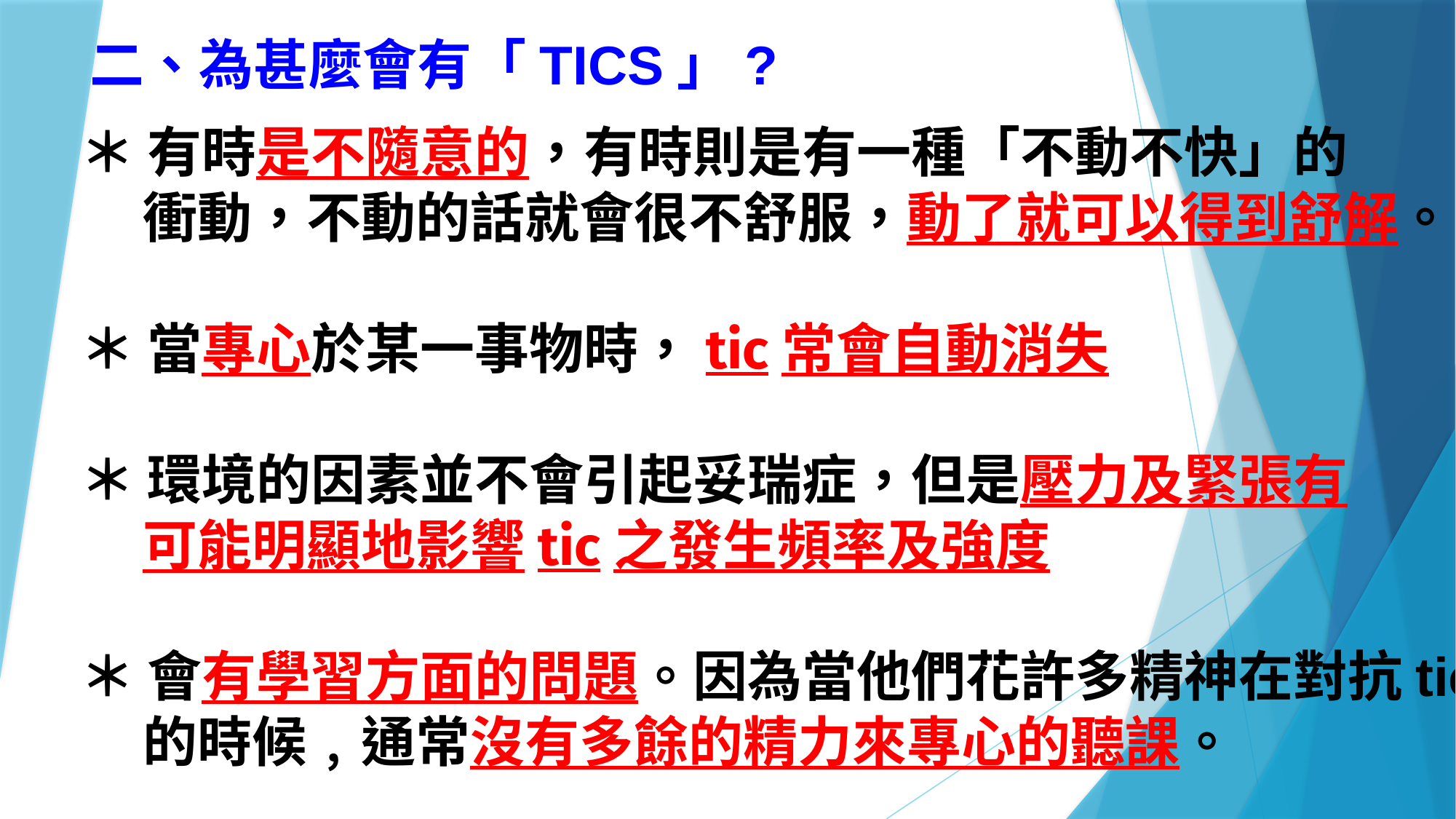

二、為甚麼會有「TICS」?
＊ 有時是不隨意的，有時則是有一種「不動不快」的
    衝動，不動的話就會很不舒服，動了就可以得到舒解。

＊ 當專心於某一事物時，tic常會自動消失

＊ 環境的因素並不會引起妥瑞症，但是壓力及緊張有
    可能明顯地影響tic之發生頻率及強度

＊ 會有學習方面的問題。因為當他們花許多精神在對抗tic
    的時候﹐通常沒有多餘的精力來專心的聽課。